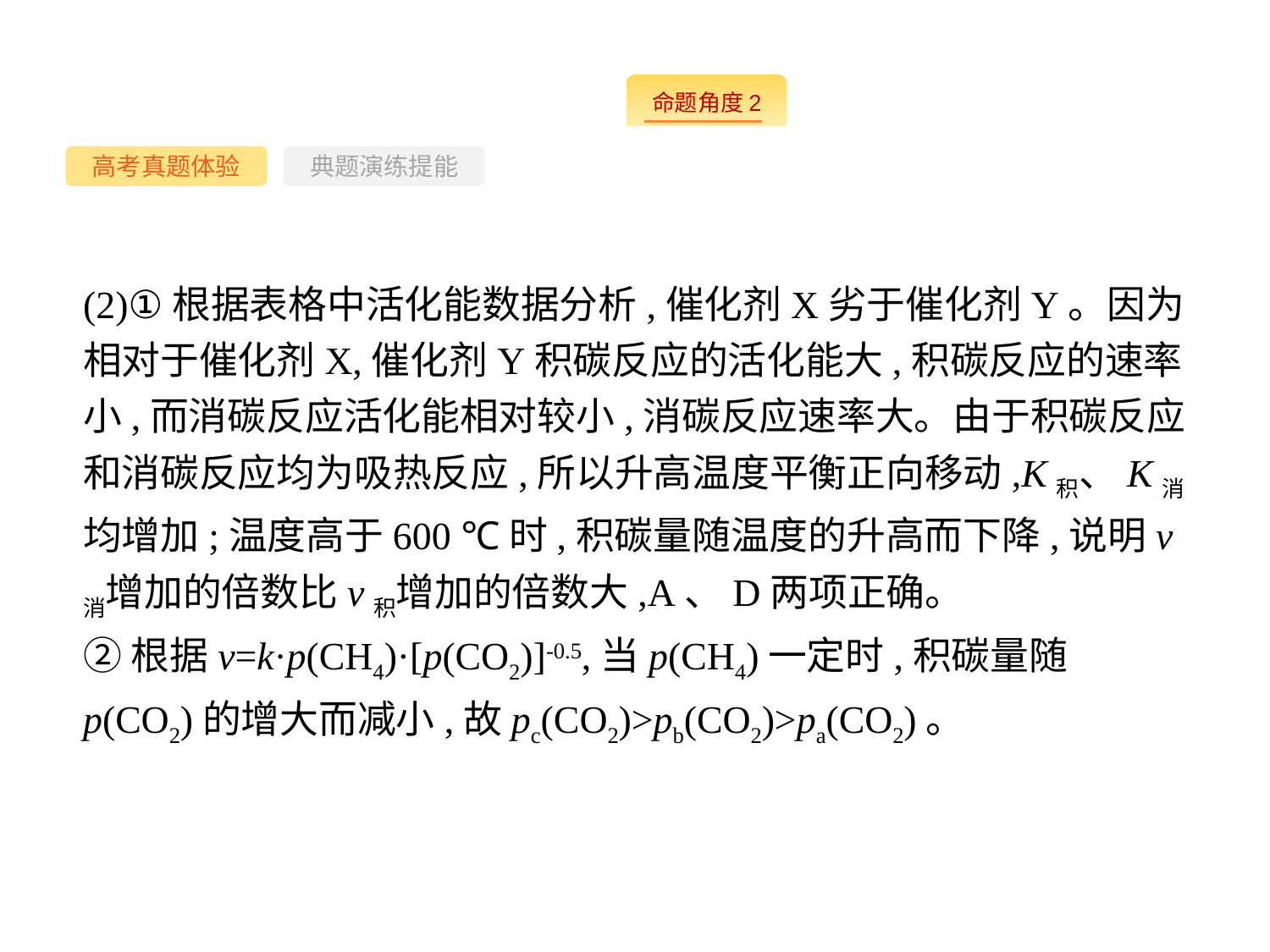

-86-
高考真题体验
典题演练提能
(2)①根据表格中活化能数据分析,催化剂X劣于催化剂Y。因为相对于催化剂X,催化剂Y积碳反应的活化能大,积碳反应的速率小,而消碳反应活化能相对较小,消碳反应速率大。由于积碳反应和消碳反应均为吸热反应,所以升高温度平衡正向移动,K积、K消均增加;温度高于600 ℃时,积碳量随温度的升高而下降,说明v消增加的倍数比v积增加的倍数大,A、D两项正确。
②根据v=k·p(CH4)·[p(CO2)]-0.5,当p(CH4)一定时,积碳量随p(CO2)的增大而减小,故pc(CO2)>pb(CO2)>pa(CO2)。